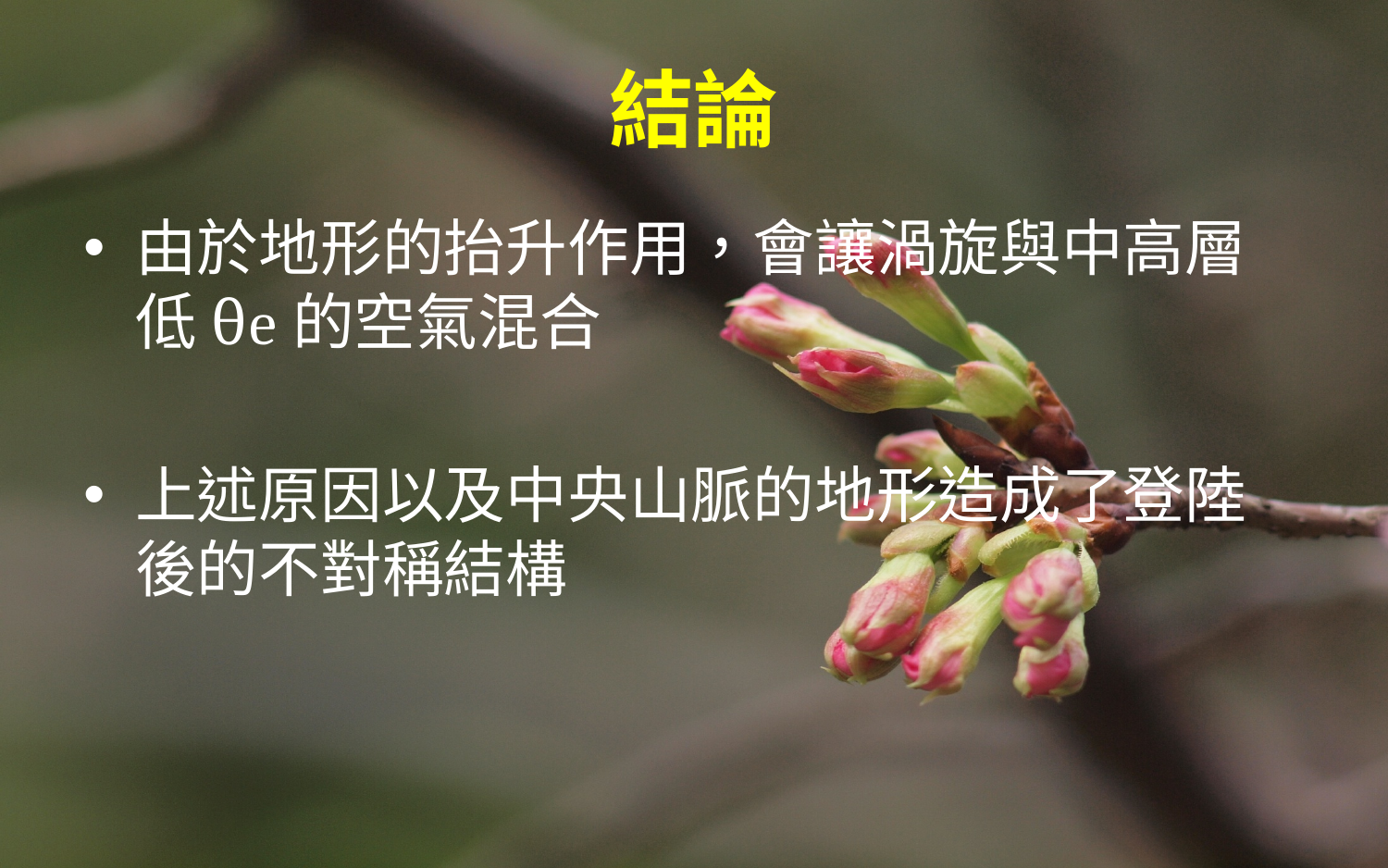

# 結論
由於地形的抬升作用，會讓渦旋與中高層低θe的空氣混合

上述原因以及中央山脈的地形造成了登陸後的不對稱結構